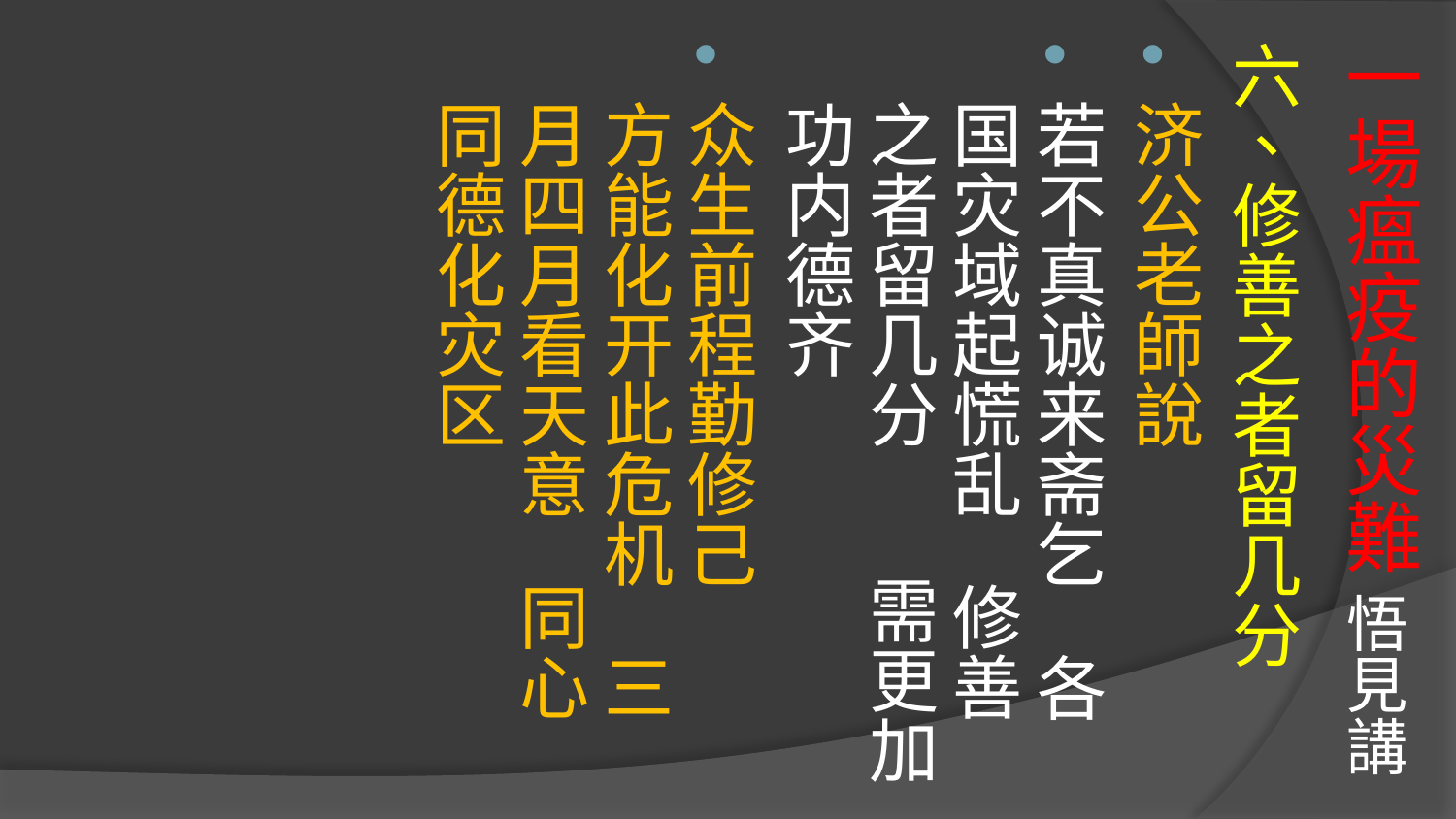

六、修善之者留几分
济公老師說
若不真诚来斋乞    各国灾域起慌乱    修善之者留几分        需更加功内德齐
众生前程勤修己             方能化开此危机    三月四月看天意    同心同德化灾区

# 一場瘟疫的災難 悟見講